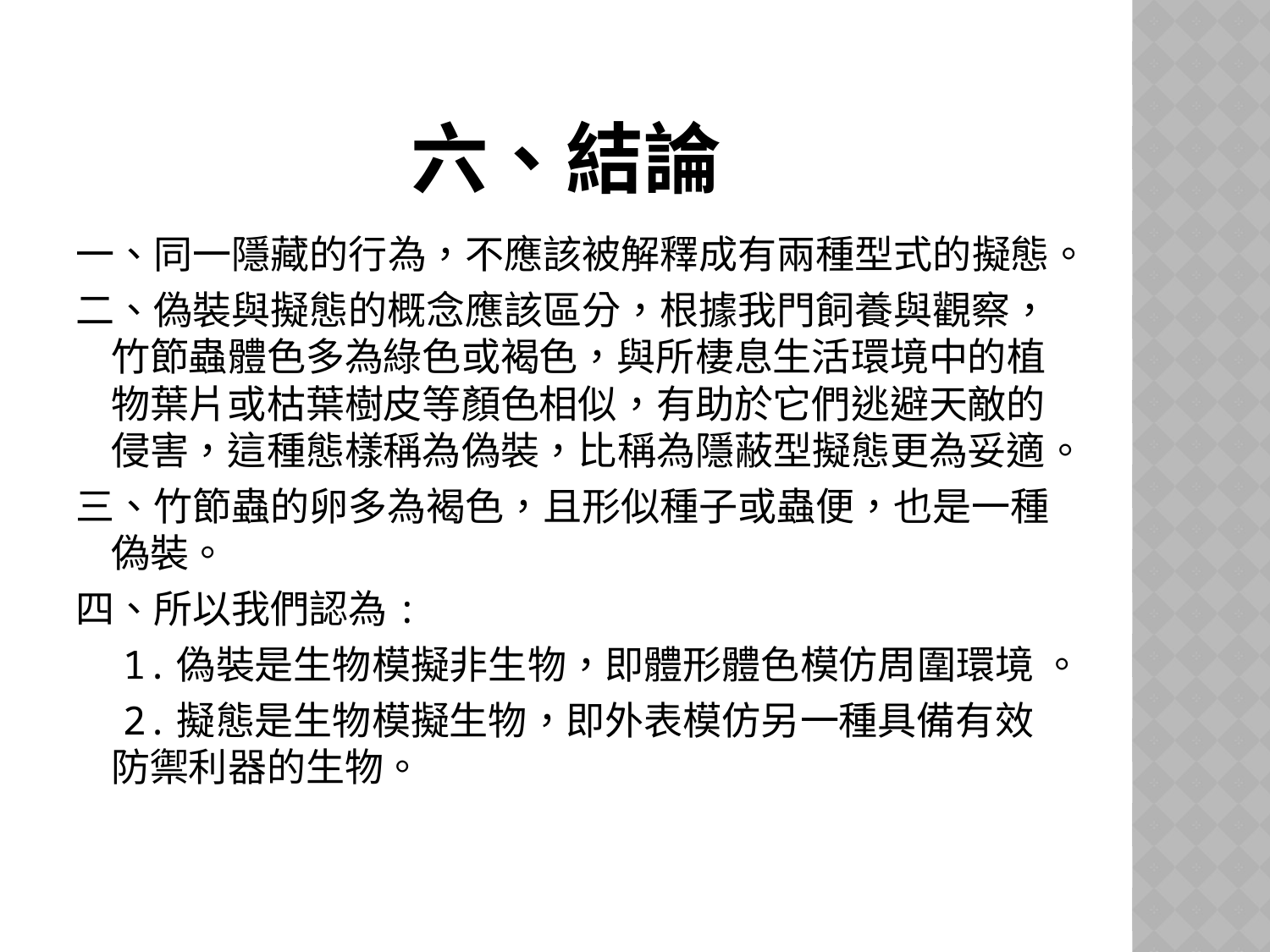

# 六、結論
一、同一隱藏的行為，不應該被解釋成有兩種型式的擬態。
二、偽裝與擬態的概念應該區分，根據我門飼養與觀察，竹節蟲體色多為綠色或褐色，與所棲息生活環境中的植物葉片或枯葉樹皮等顏色相似，有助於它們逃避天敵的侵害，這種態樣稱為偽裝，比稱為隱蔽型擬態更為妥適。
三、竹節蟲的卵多為褐色，且形似種子或蟲便，也是一種偽裝。
四、所以我們認為:
  1.偽裝是生物模擬非生物，即體形體色模仿周圍環境 。
  2.擬態是生物模擬生物，即外表模仿另一種具備有效防禦利器的生物。